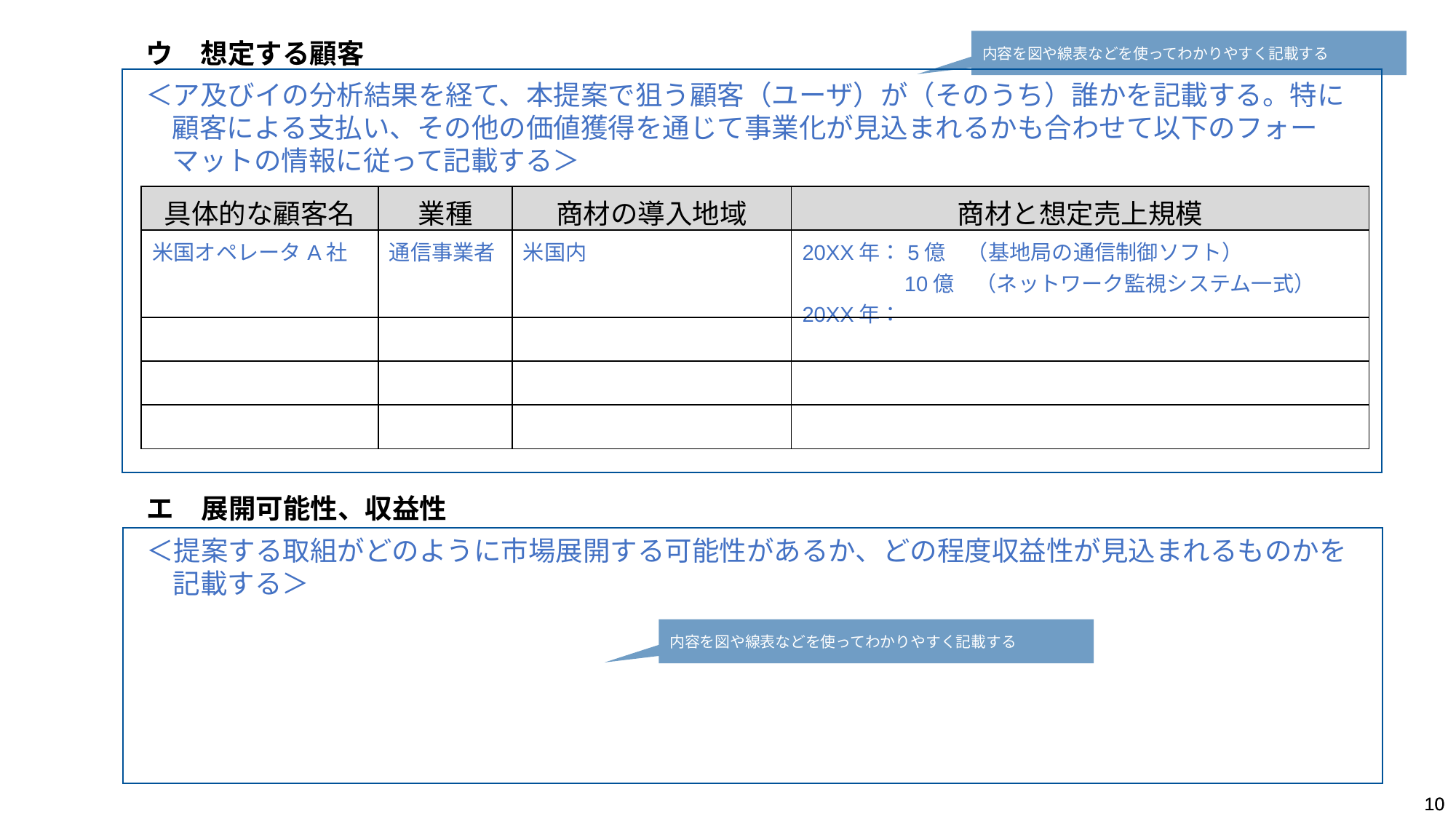

ウ　想定する顧客
＜ア及びイの分析結果を経て、本提案で狙う顧客（ユーザ）が（そのうち）誰かを記載する。特に顧客による支払い、その他の価値獲得を通じて事業化が見込まれるかも合わせて以下のフォーマットの情報に従って記載する＞
内容を図や線表などを使ってわかりやすく記載する

| 具体的な顧客名 | 業種 | 商材の導入地域 | 商材と想定売上規模 |
| --- | --- | --- | --- |
| 米国オペレータA社 | 通信事業者 | 米国内 | 20XX年：5億　（基地局の通信制御ソフト） 　　　　10億　（ネットワーク監視システム一式） 20XX年： |
|  |  |  |  |
|  |  |  |  |
|  |  |  |  |
エ　展開可能性、収益性
＜提案する取組がどのように市場展開する可能性があるか、どの程度収益性が見込まれるものかを記載する＞

内容を図や線表などを使ってわかりやすく記載する
10